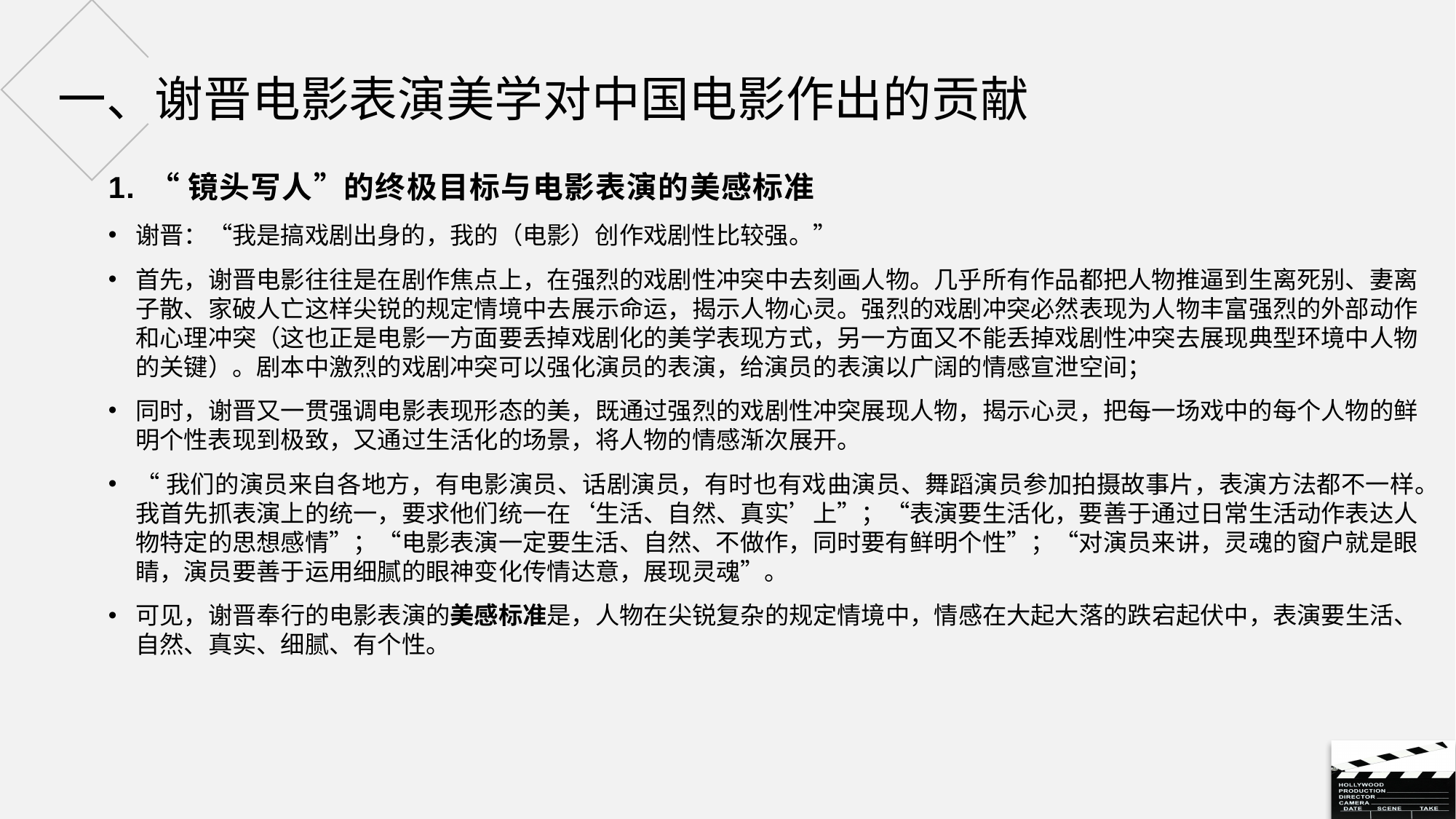

# 一、谢晋电影表演美学对中国电影作出的贡献
“镜头写人”的终极目标与电影表演的美感标准
谢晋：“我是搞戏剧出身的，我的（电影）创作戏剧性比较强。”
首先，谢晋电影往往是在剧作焦点上，在强烈的戏剧性冲突中去刻画人物。几乎所有作品都把人物推逼到生离死别、妻离子散、家破人亡这样尖锐的规定情境中去展示命运，揭示人物心灵。强烈的戏剧冲突必然表现为人物丰富强烈的外部动作和心理冲突（这也正是电影一方面要丢掉戏剧化的美学表现方式，另一方面又不能丢掉戏剧性冲突去展现典型环境中人物的关键）。剧本中激烈的戏剧冲突可以强化演员的表演，给演员的表演以广阔的情感宣泄空间；
同时，谢晋又一贯强调电影表现形态的美，既通过强烈的戏剧性冲突展现人物，揭示心灵，把每一场戏中的每个人物的鲜明个性表现到极致，又通过生活化的场景，将人物的情感渐次展开。
“我们的演员来自各地方，有电影演员、话剧演员，有时也有戏曲演员、舞蹈演员参加拍摄故事片，表演方法都不一样。我首先抓表演上的统一，要求他们统一在‘生活、自然、真实’上”；“表演要生活化，要善于通过日常生活动作表达人物特定的思想感情”；“电影表演一定要生活、自然、不做作，同时要有鲜明个性”；“对演员来讲，灵魂的窗户就是眼睛，演员要善于运用细腻的眼神变化传情达意，展现灵魂”。
可见，谢晋奉行的电影表演的美感标准是，人物在尖锐复杂的规定情境中，情感在大起大落的跌宕起伏中，表演要生活、自然、真实、细腻、有个性。